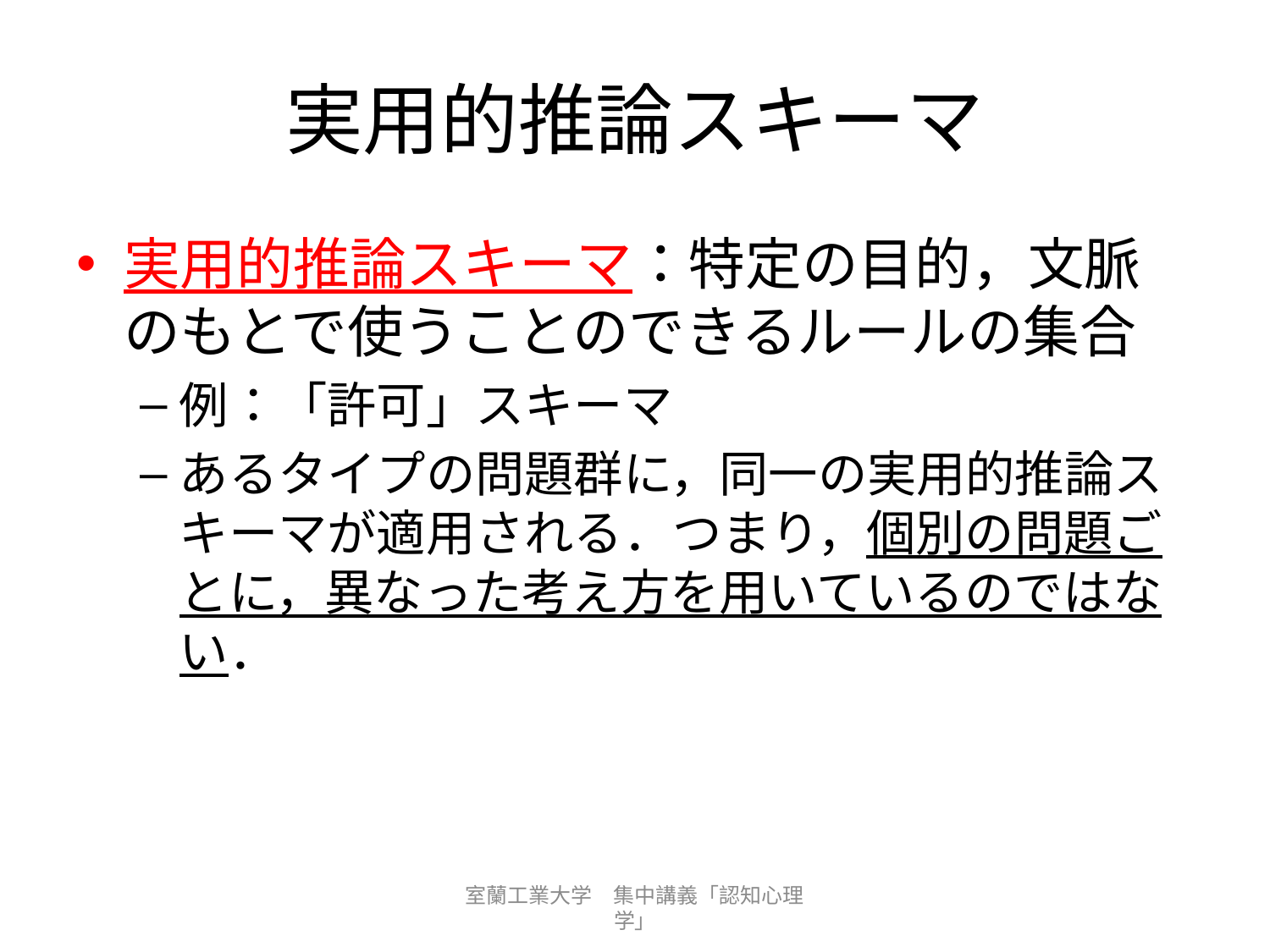

# 実用的推論スキーマ
実用的推論スキーマ：特定の目的，文脈のもとで使うことのできるルールの集合
例：「許可」スキーマ
あるタイプの問題群に，同一の実用的推論スキーマが適用される．つまり，個別の問題ごとに，異なった考え方を用いているのではない．
室蘭工業大学　集中講義「認知心理学」